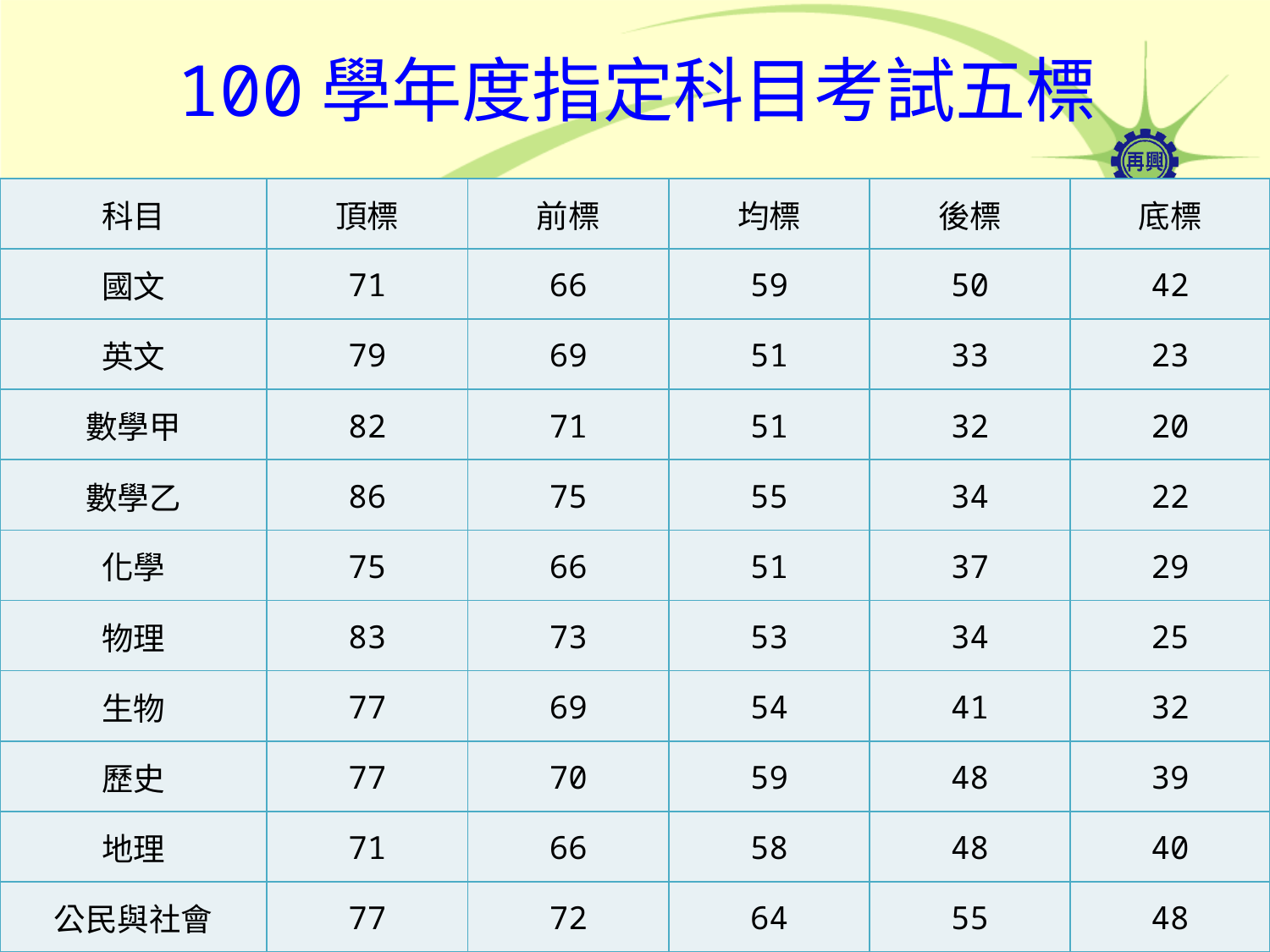

100學年度指定科目考試五標
| 科目 | 頂標 | 前標 | 均標 | 後標 | 底標 |
| --- | --- | --- | --- | --- | --- |
| 國文 | 71 | 66 | 59 | 50 | 42 |
| 英文 | 79 | 69 | 51 | 33 | 23 |
| 數學甲 | 82 | 71 | 51 | 32 | 20 |
| 數學乙 | 86 | 75 | 55 | 34 | 22 |
| 化學 | 75 | 66 | 51 | 37 | 29 |
| 物理 | 83 | 73 | 53 | 34 | 25 |
| 生物 | 77 | 69 | 54 | 41 | 32 |
| 歷史 | 77 | 70 | 59 | 48 | 39 |
| 地理 | 71 | 66 | 58 | 48 | 40 |
| 公民與社會 | 77 | 72 | 64 | 55 | 48 |